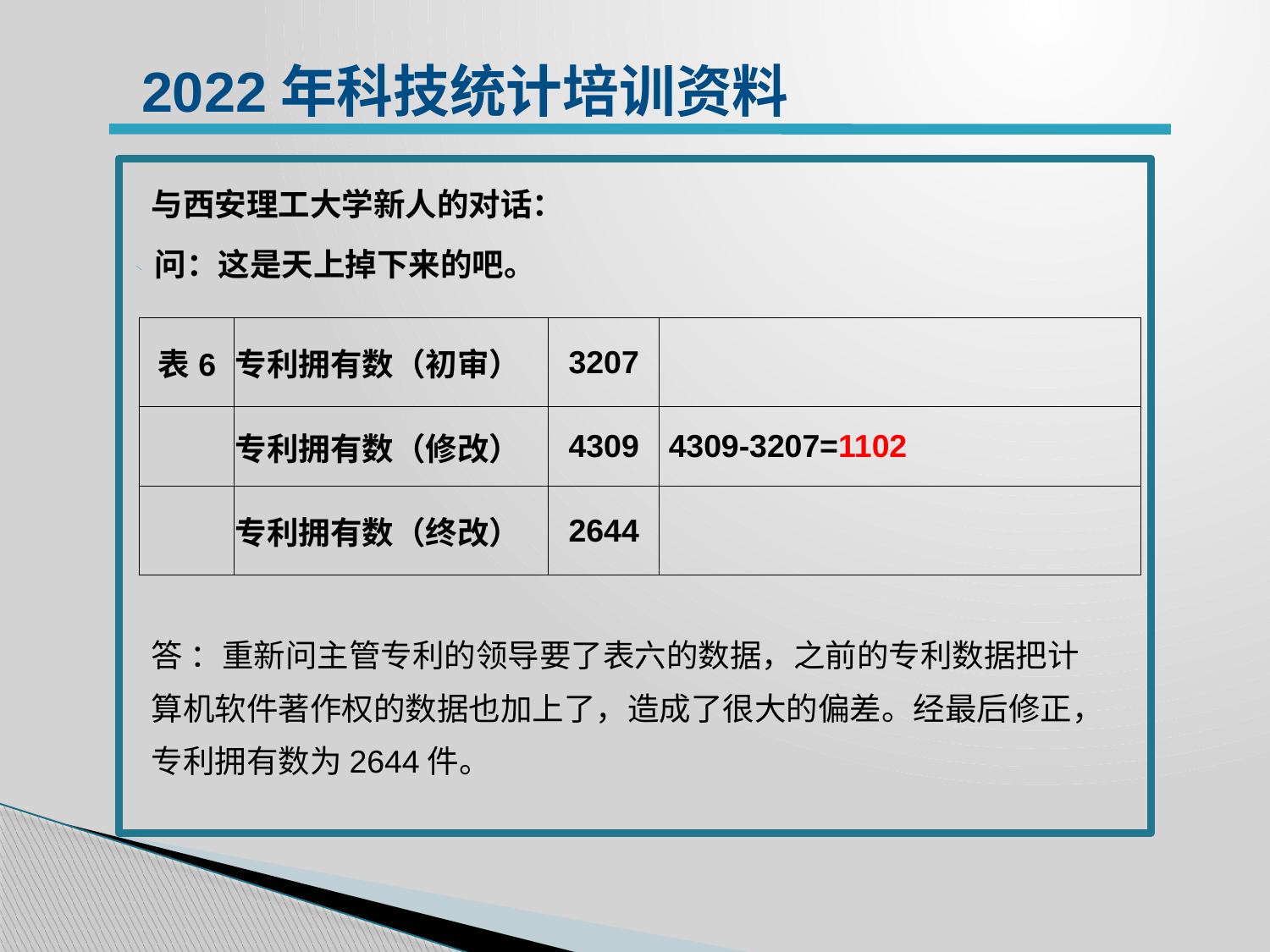

2022年科技统计培训资料

与西安理工大学新人的对话：
问：这是天上掉下来的吧。
| 表6 | 专利拥有数（初审） | 3207 |  |
| --- | --- | --- | --- |
|  | 专利拥有数（修改） | 4309 | 4309-3207=1102 |
|  | 专利拥有数（终改） | 2644 |  |
| --- | --- | --- | --- |
答 ：重新问主管专利的领导要了表六的数据，之前的专利数据把计算机软件著作权的数据也加上了，造成了很大的偏差。经最后修正，专利拥有数为2644件。